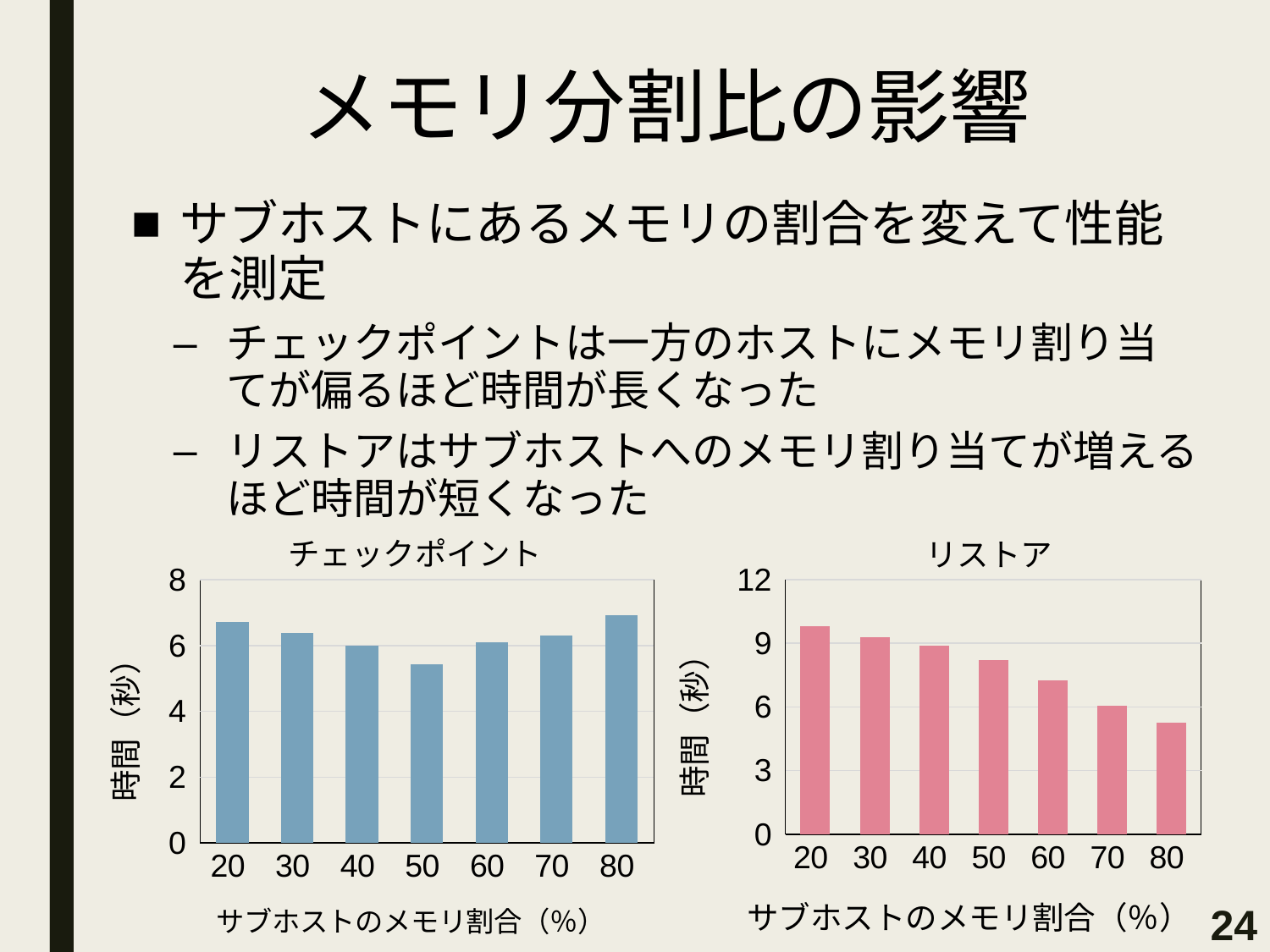

# メモリ分割比の影響
サブホストにあるメモリの割合を変えて性能を測定
チェックポイントは一方のホストにメモリ割り当てが偏るほど時間が長くなった
リストアはサブホストへのメモリ割り当てが増えるほど時間が短くなった

チェックポイント
リストア

### Chart

| Category |  |
|---|---|
| 20.0 | 6.726 |
| 30.0 | 6.391 |
| 40.0 | 6.004 |
| 50.0 | 5.423999999999999 |
| 60.0 | 6.089 |
| 70.0 | 6.311999999999998 |
| 80.0 | 6.923 |

### Chart

| Category | リストア |
|---|---|
| 20.0 | 9.816 |
| 30.0 | 9.290000000000001 |
| 40.0 | 8.903 |
| 50.0 | 8.2244 |
| 60.0 | 7.236 |
| 70.0 | 6.043 |
| 80.0 | 5.267999999999993 |
24